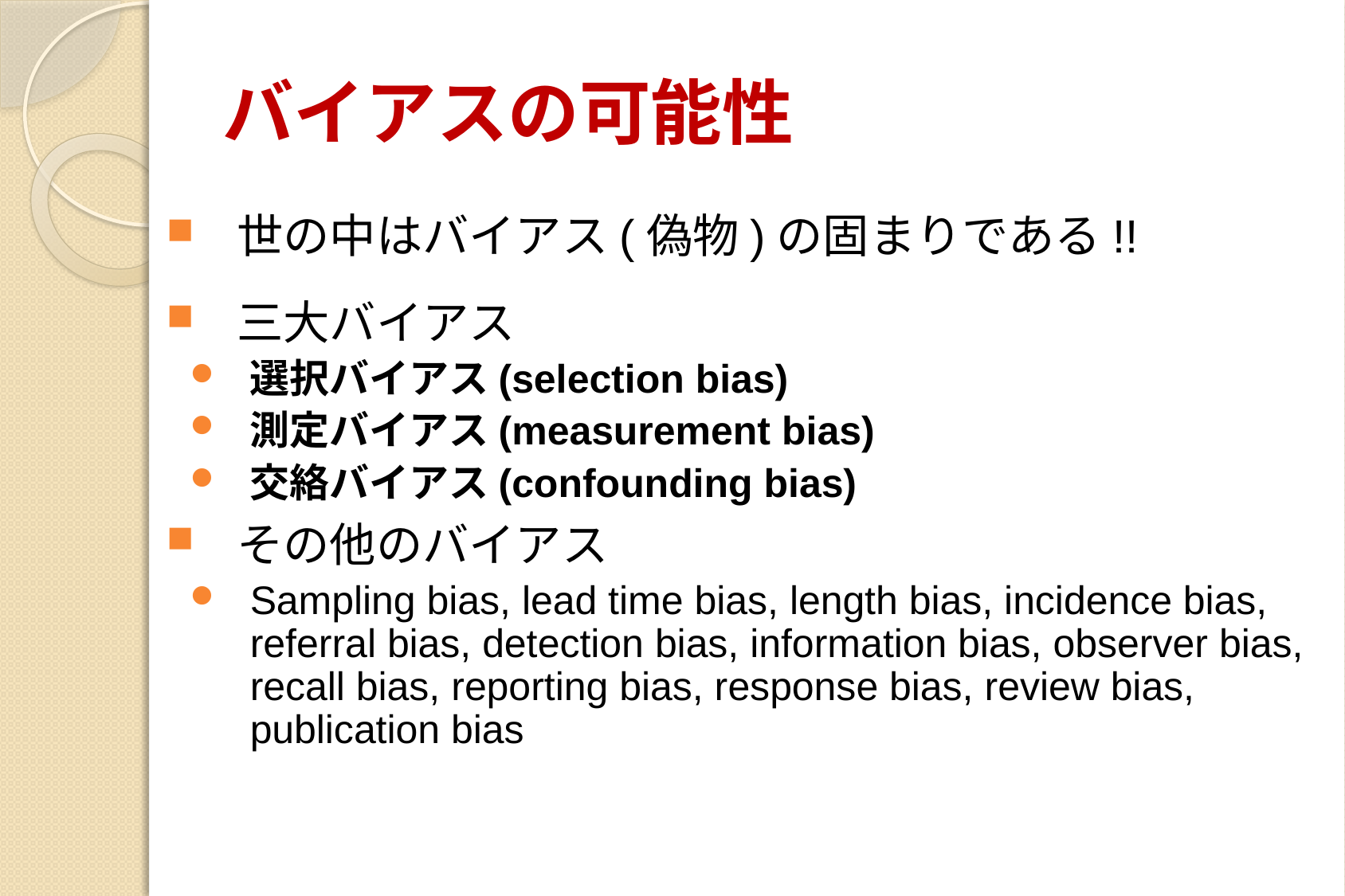

# バイアスの可能性
世の中はバイアス(偽物)の固まりである!!
三大バイアス
選択バイアス(selection bias)
測定バイアス(measurement bias)
交絡バイアス(confounding bias)
その他のバイアス
Sampling bias, lead time bias, length bias, incidence bias, referral bias, detection bias, information bias, observer bias, recall bias, reporting bias, response bias, review bias, publication bias